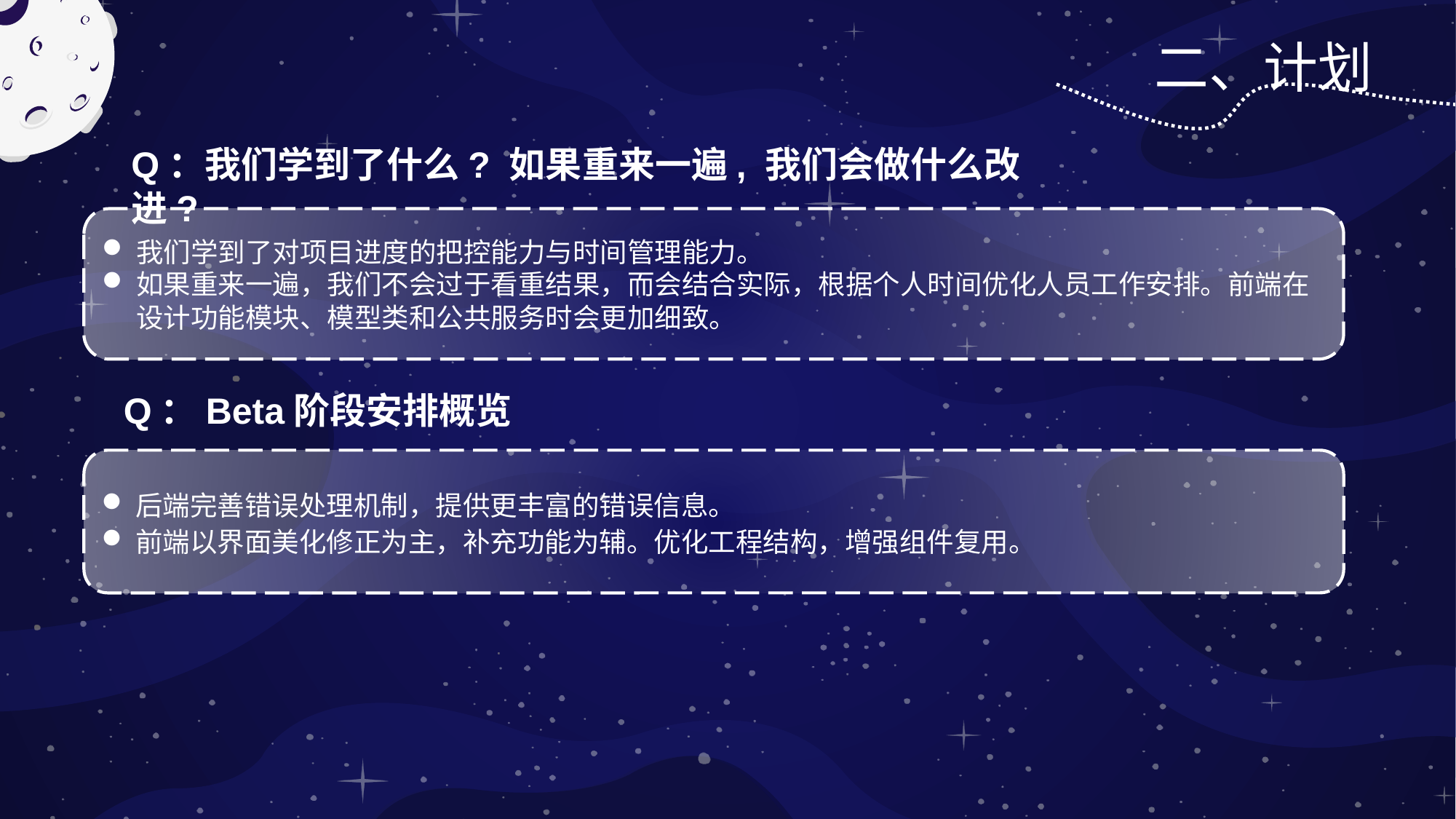

二、计划

Q：我们学到了什么? 如果重来一遍, 我们会做什么改进?
我们学到了对项目进度的把控能力与时间管理能力。
如果重来一遍，我们不会过于看重结果，而会结合实际，根据个人时间优化人员工作安排。前端在设计功能模块、模型类和公共服务时会更加细致。
Q：Beta阶段安排概览
后端完善错误处理机制，提供更丰富的错误信息。
前端以界面美化修正为主，补充功能为辅。优化工程结构，增强组件复用。